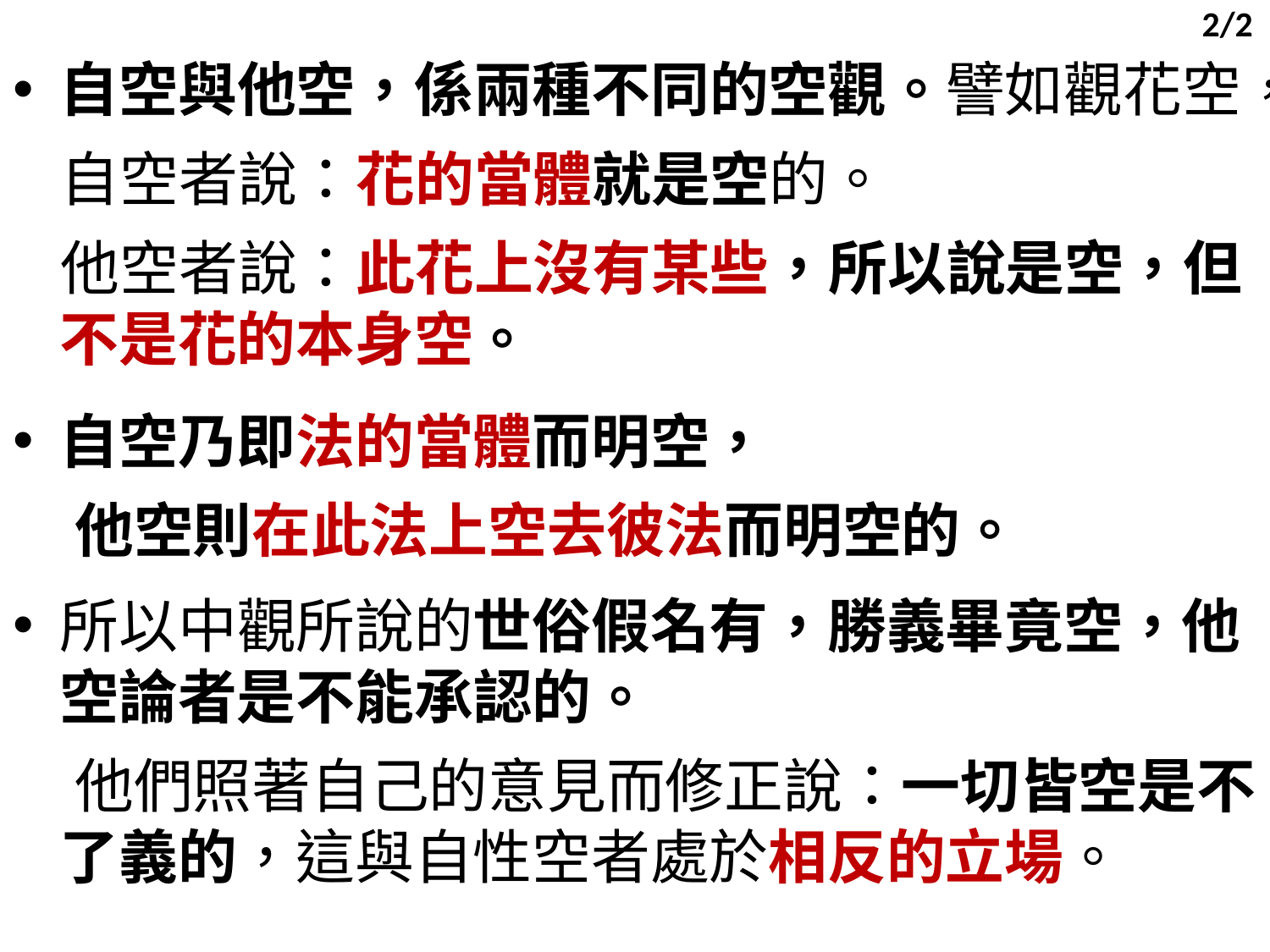

2/2
自空與他空，係兩種不同的空觀。譬如觀花空，
   自空者說：花的當體就是空的。
   他空者說：此花上沒有某些，所以說是空，但不是花的本身空。
自空乃即法的當體而明空，
    他空則在此法上空去彼法而明空的。
所以中觀所說的世俗假名有，勝義畢竟空，他空論者是不能承認的。
    他們照著自己的意見而修正說：一切皆空是不了義的，這與自性空者處於相反的立場。